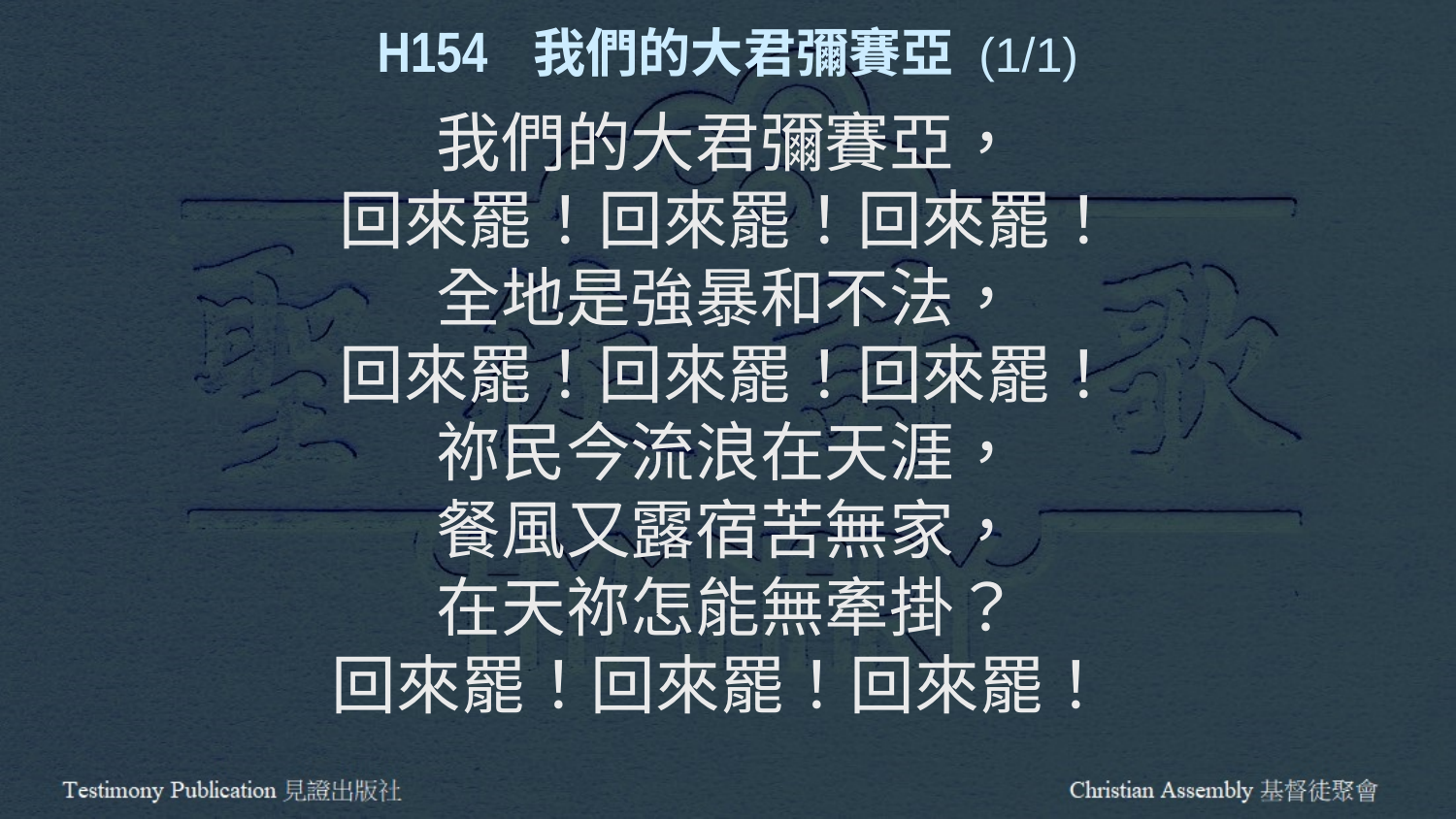

H154  我們的大君彌賽亞 (1/1)
我們的大君彌賽亞，
回來罷！回來罷！回來罷！
全地是強暴和不法，
回來罷！回來罷！回來罷！
祢民今流浪在天涯，
餐風又露宿苦無家，
在天祢怎能無牽掛？
回來罷！回來罷！回來罷！